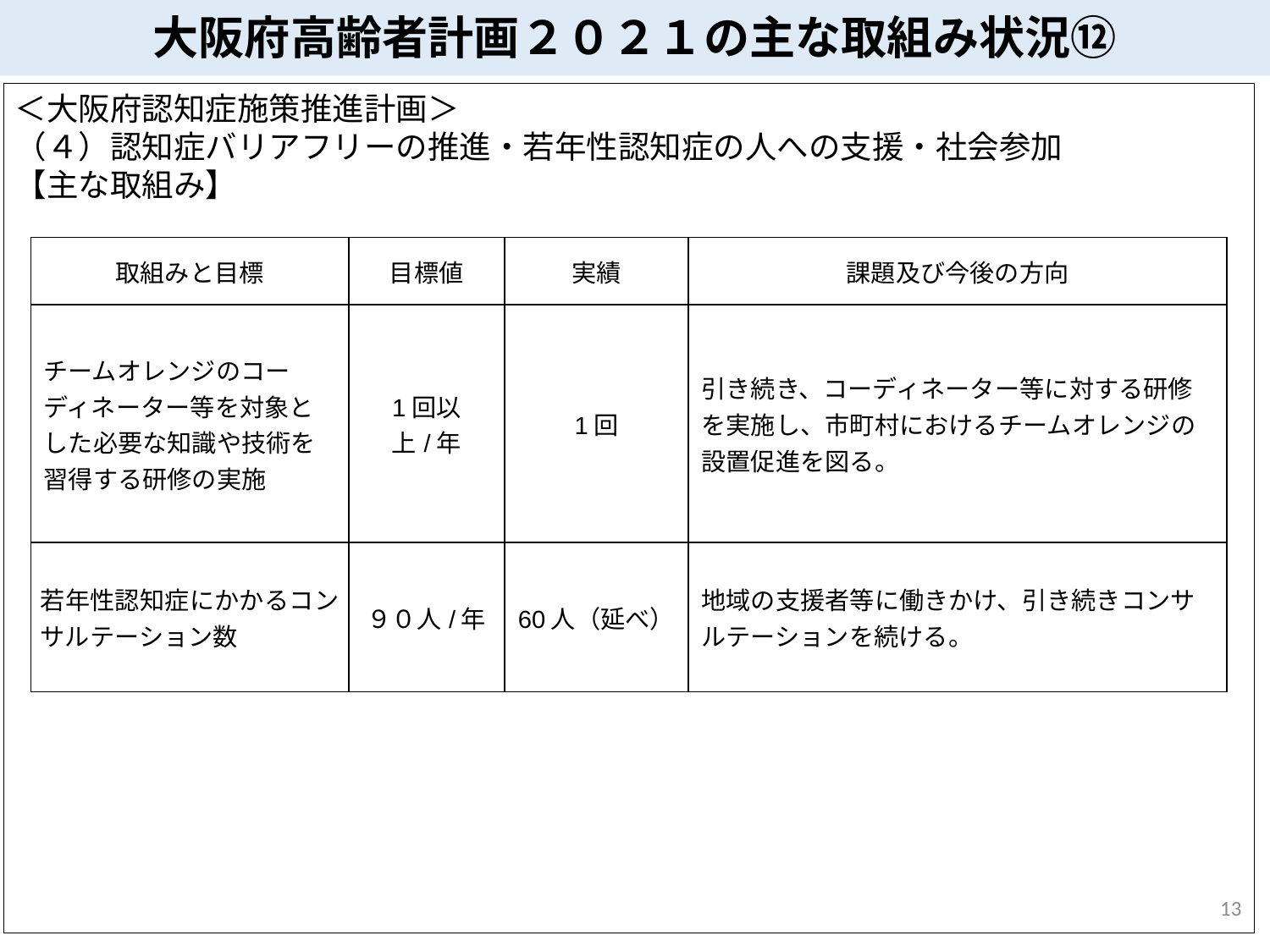

大阪府高齢者計画２０２１の主な取組み状況⑫
＜大阪府認知症施策推進計画＞
（４）認知症バリアフリーの推進・若年性認知症の人への支援・社会参加
【主な取組み】

| 取組みと目標 | 目標値 | 実績 | 課題及び今後の方向 |
| --- | --- | --- | --- |
| チームオレンジのコーディネーター等を対象とした必要な知識や技術を習得する研修の実施 | 1回以上/年 | 1回 | 引き続き、コーディネーター等に対する研修を実施し、市町村におけるチームオレンジの設置促進を図る。 |
| 若年性認知症にかかるコンサルテーション数 | ９０人/年 | 60人（延べ） | 地域の支援者等に働きかけ、引き続きコンサルテーションを続ける。 |
13